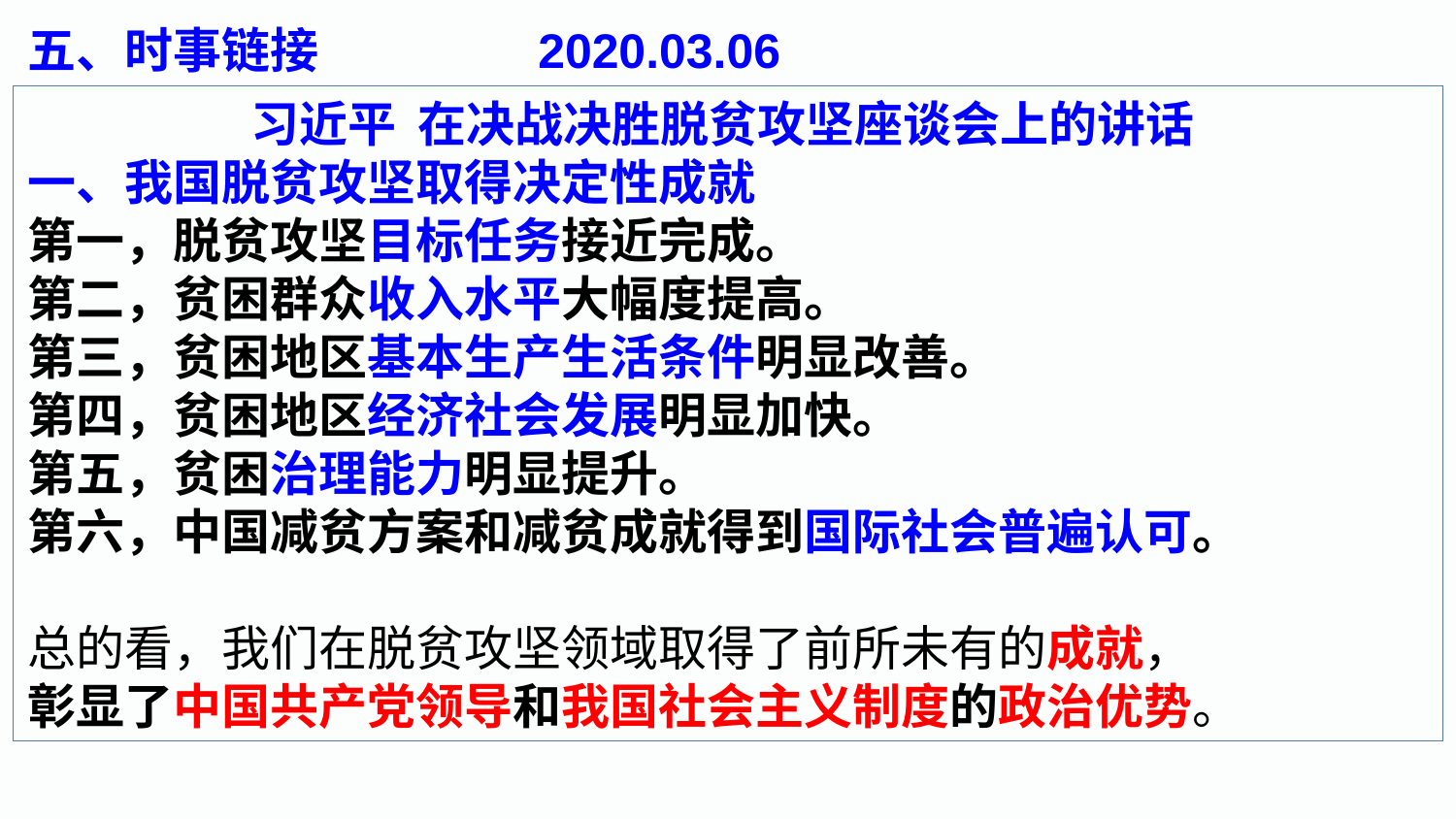

五、时事链接                   2020.03.06
习近平  在决战决胜脱贫攻坚座谈会上的讲话
一、我国脱贫攻坚取得决定性成就
第一，脱贫攻坚目标任务接近完成。
第二，贫困群众收入水平大幅度提高。
第三，贫困地区基本生产生活条件明显改善。
第四，贫困地区经济社会发展明显加快。
第五，贫困治理能力明显提升。
第六，中国减贫方案和减贫成就得到国际社会普遍认可。

总的看，我们在脱贫攻坚领域取得了前所未有的成就，
彰显了中国共产党领导和我国社会主义制度的政治优势。